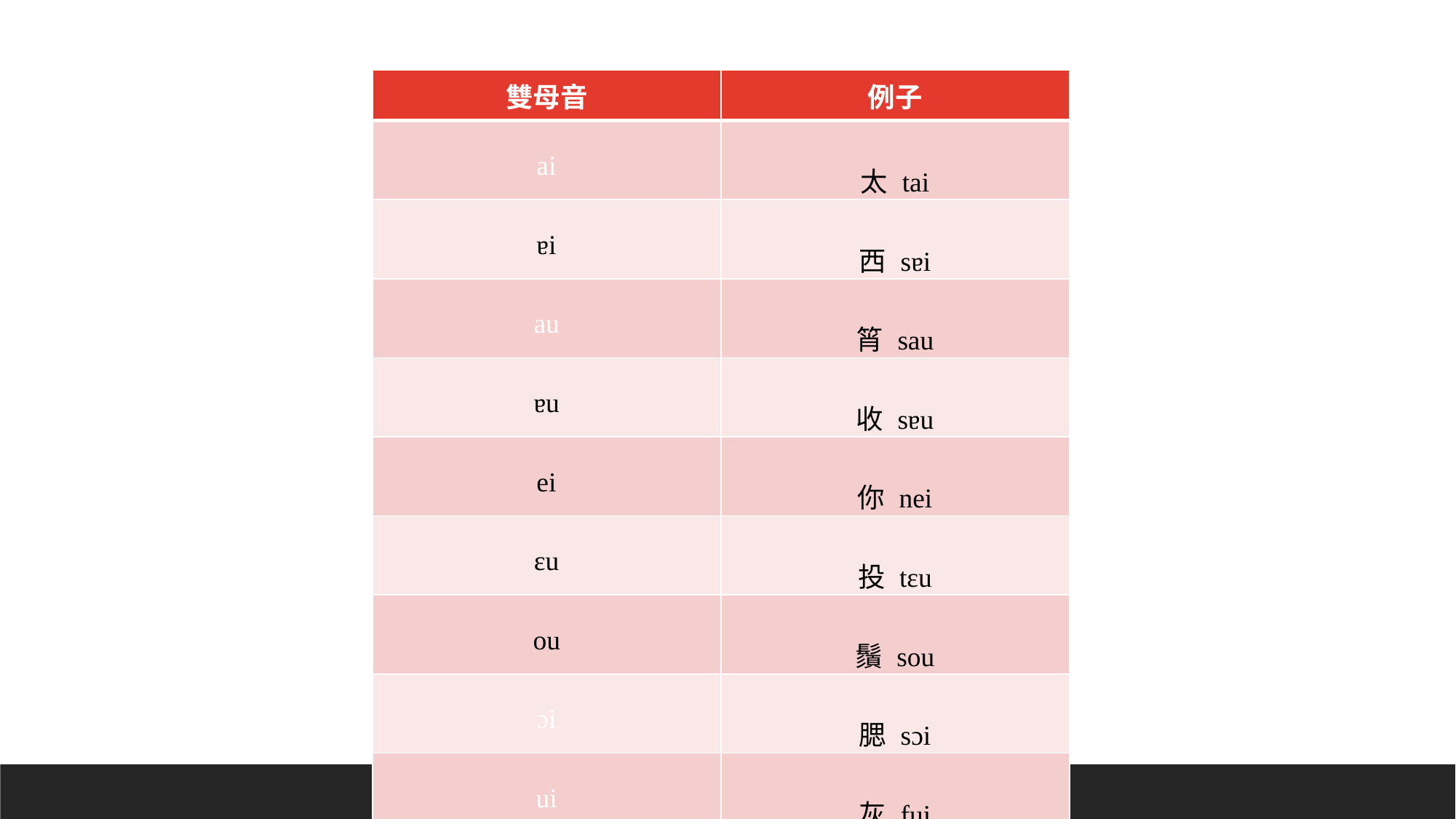

| 雙母音 | 例子 |
| --- | --- |
| ai | 太 tai |
| ɐi | 西 sɐi |
| au | 筲 sau |
| ɐu | 收 sɐu |
| ei | 你 nei |
| ɛu | 投 tɛu |
| ou | 鬚 sou |
| ɔi | 腮 sɔi |
| ui | 灰 fui |
| iu | 燒 siu |
| œy | 衰 sœy |